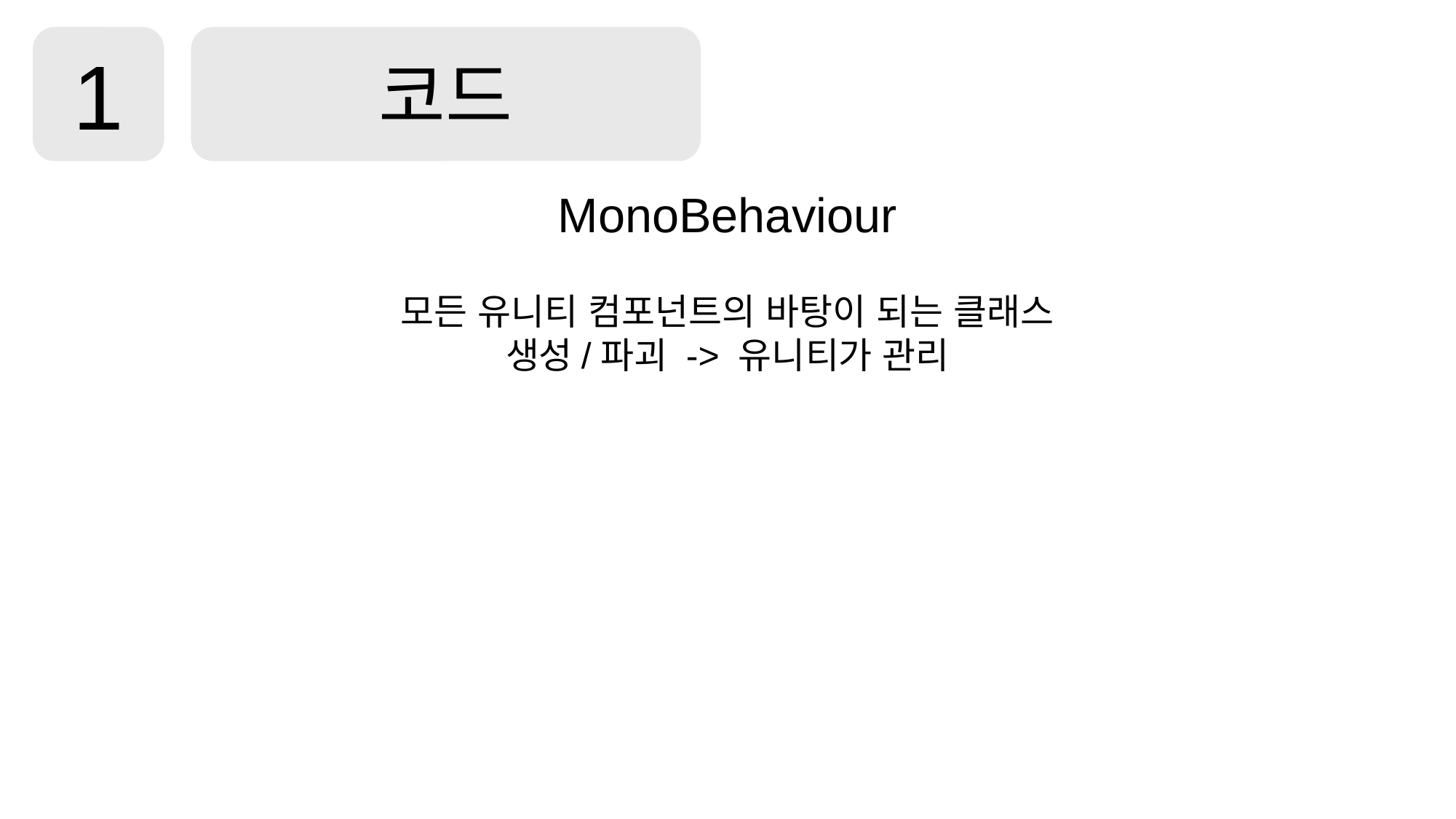

1
코드
MonoBehaviour
모든 유니티 컴포넌트의 바탕이 되는 클래스
생성/파괴 -> 유니티가 관리